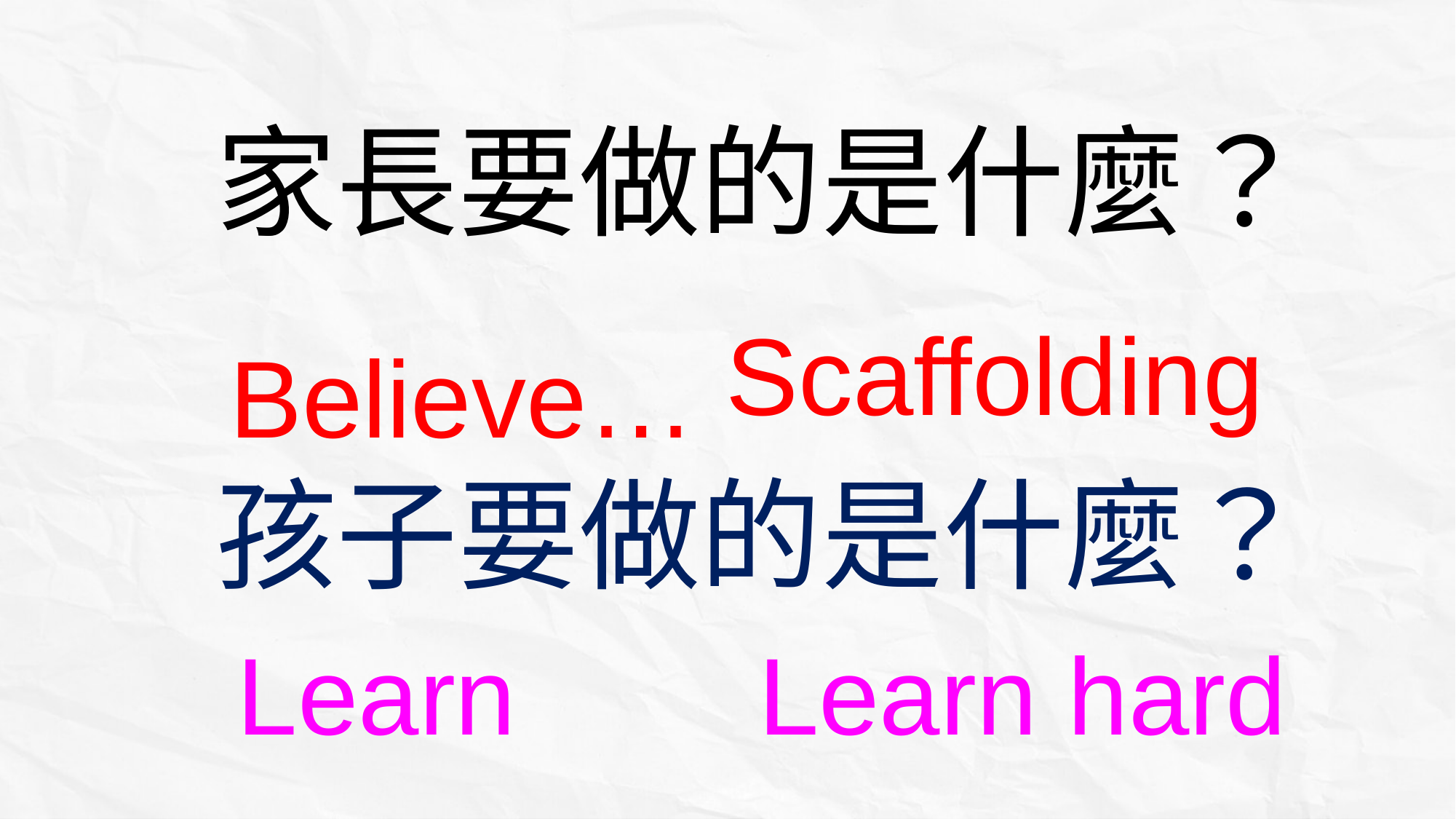

家長要做的是什麼？
Believe…
Scaffolding
孩子要做的是什麼？
Learn
Learn hard